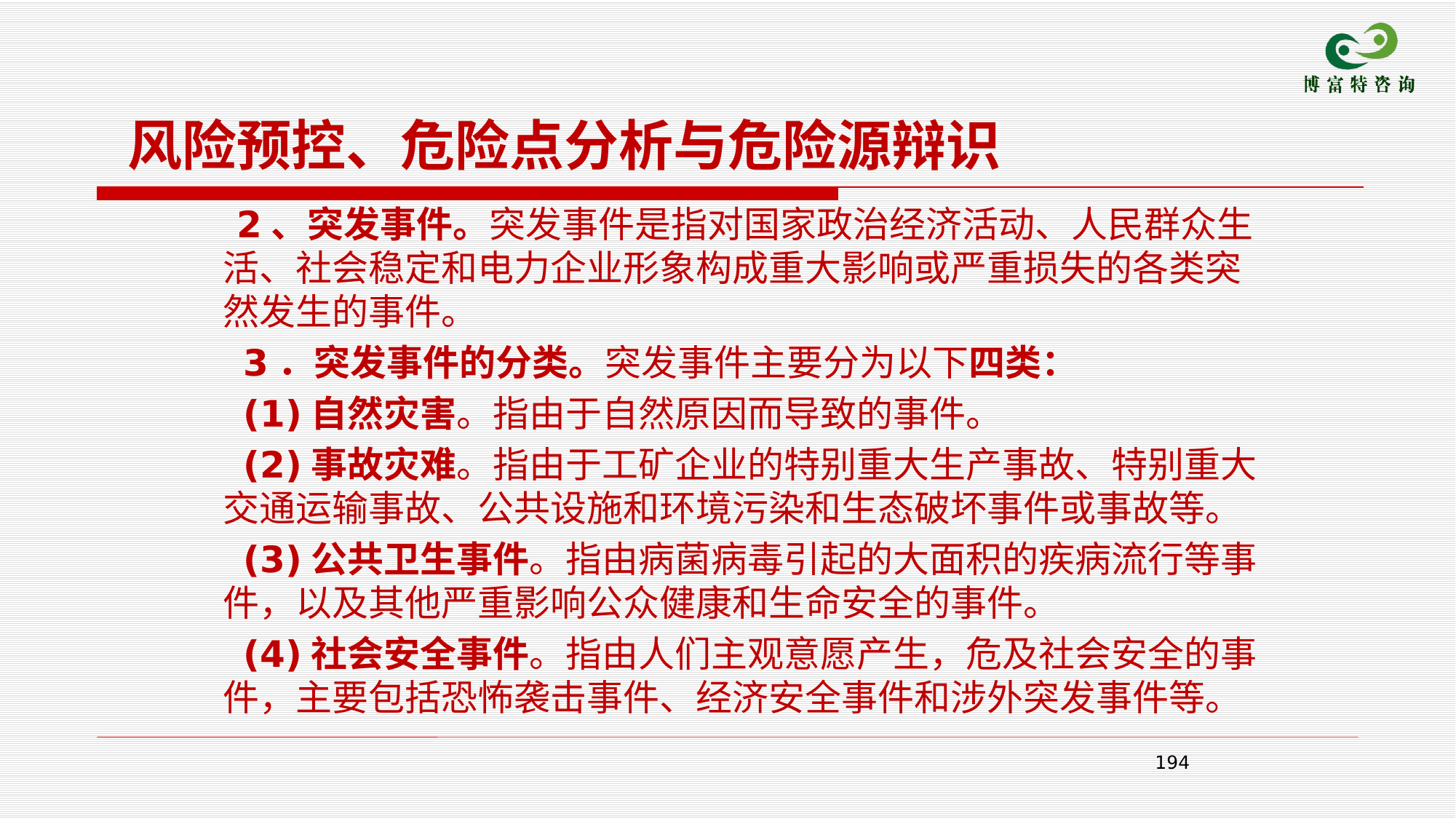

风险预控、危险点分析与危险源辩识
      2、突发事件。突发事件是指对国家政治经济活动、人民群众生活、社会稳定和电力企业形象构成重大影响或严重损失的各类突然发生的事件。
      3．突发事件的分类。突发事件主要分为以下四类：
      (1)自然灾害。指由于自然原因而导致的事件。
      (2)事故灾难。指由于工矿企业的特别重大生产事故、特别重大交通运输事故、公共设施和环境污染和生态破坏事件或事故等。
      (3)公共卫生事件。指由病菌病毒引起的大面积的疾病流行等事件，以及其他严重影响公众健康和生命安全的事件。
      (4)社会安全事件。指由人们主观意愿产生，危及社会安全的事件，主要包括恐怖袭击事件、经济安全事件和涉外突发事件等。

194